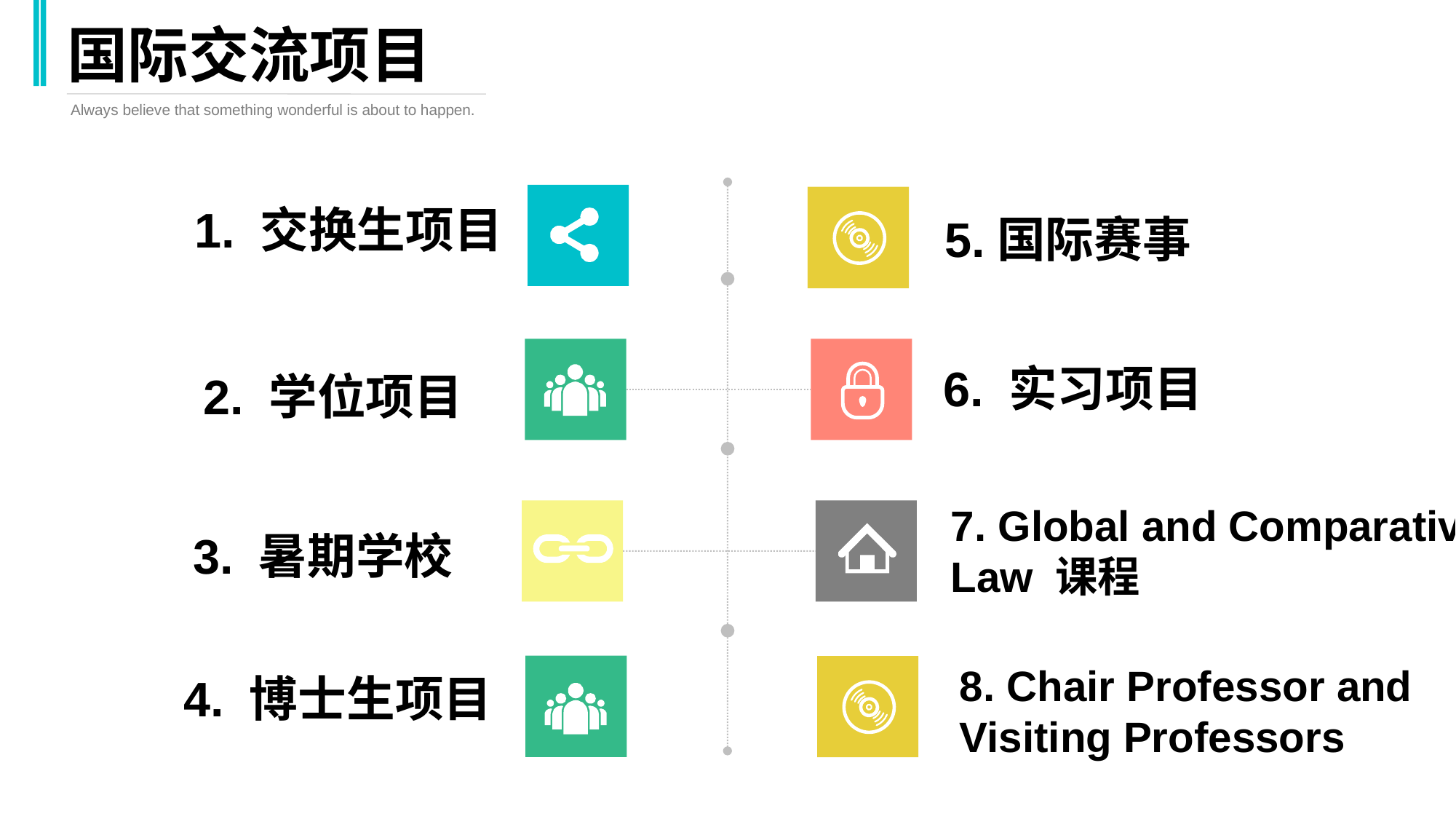

国际交流项目

Always believe that something wonderful is about to happen.

1. 交换生项目

5.国际赛事

2. 学位项目

6. 实习项目

7. Global and Comparative Law 课程

3. 暑期学校

8. Chair Professor and Visiting Professors

4. 博士生项目